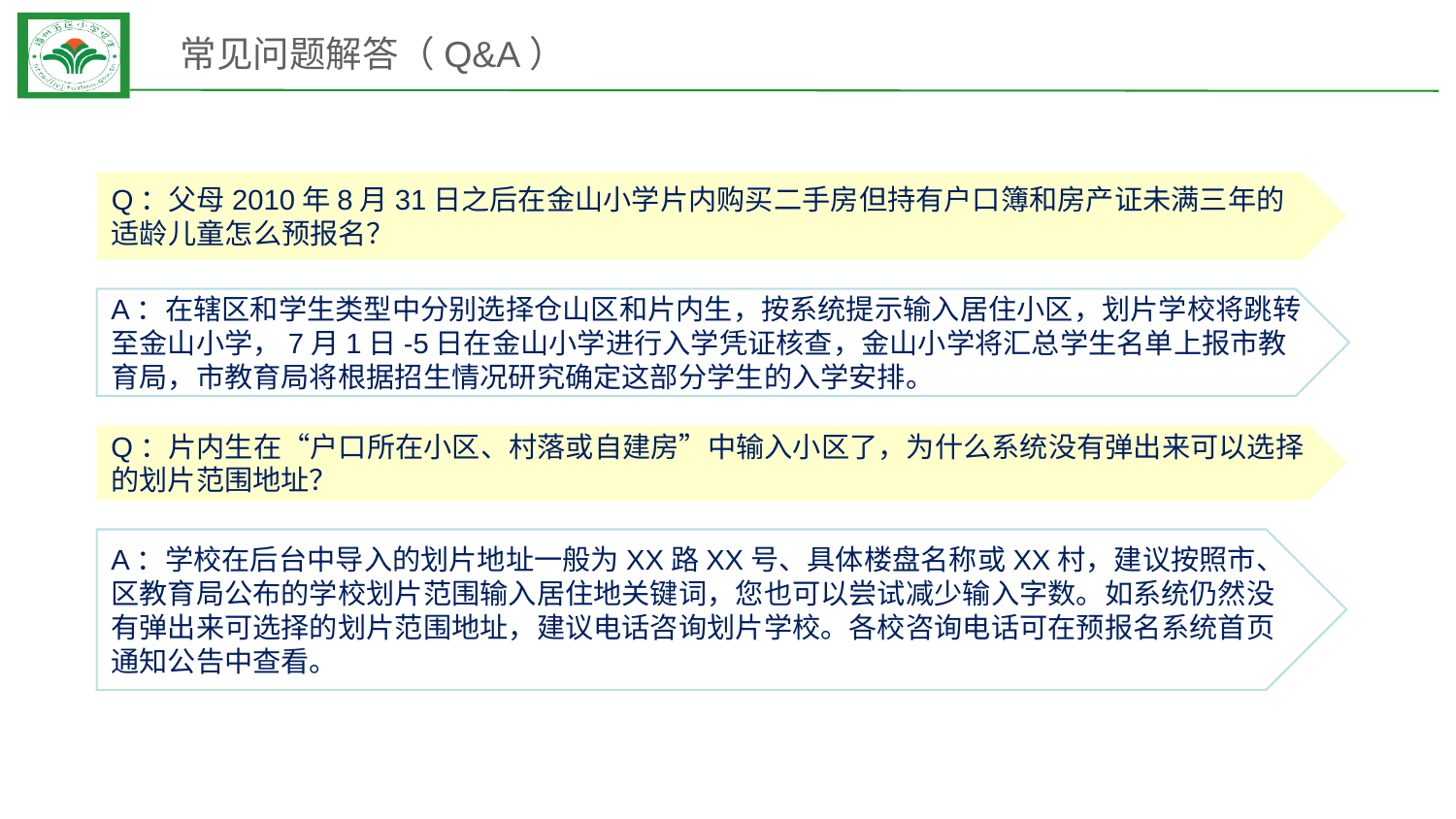

# 常见问题解答（Q&A）
Q：父母2010年8月31日之后在金山小学片内购买二手房但持有户口簿和房产证未满三年的适龄儿童怎么预报名？
A：在辖区和学生类型中分别选择仓山区和片内生，按系统提示输入居住小区，划片学校将跳转至金山小学，7月1日-5日在金山小学进行入学凭证核查，金山小学将汇总学生名单上报市教育局，市教育局将根据招生情况研究确定这部分学生的入学安排。
Q：片内生在“户口所在小区、村落或自建房”中输入小区了，为什么系统没有弹出来可以选择的划片范围地址？
A：学校在后台中导入的划片地址一般为XX路XX号、具体楼盘名称或XX村，建议按照市、区教育局公布的学校划片范围输入居住地关键词，您也可以尝试减少输入字数。如系统仍然没有弹出来可选择的划片范围地址，建议电话咨询划片学校。各校咨询电话可在预报名系统首页通知公告中查看。